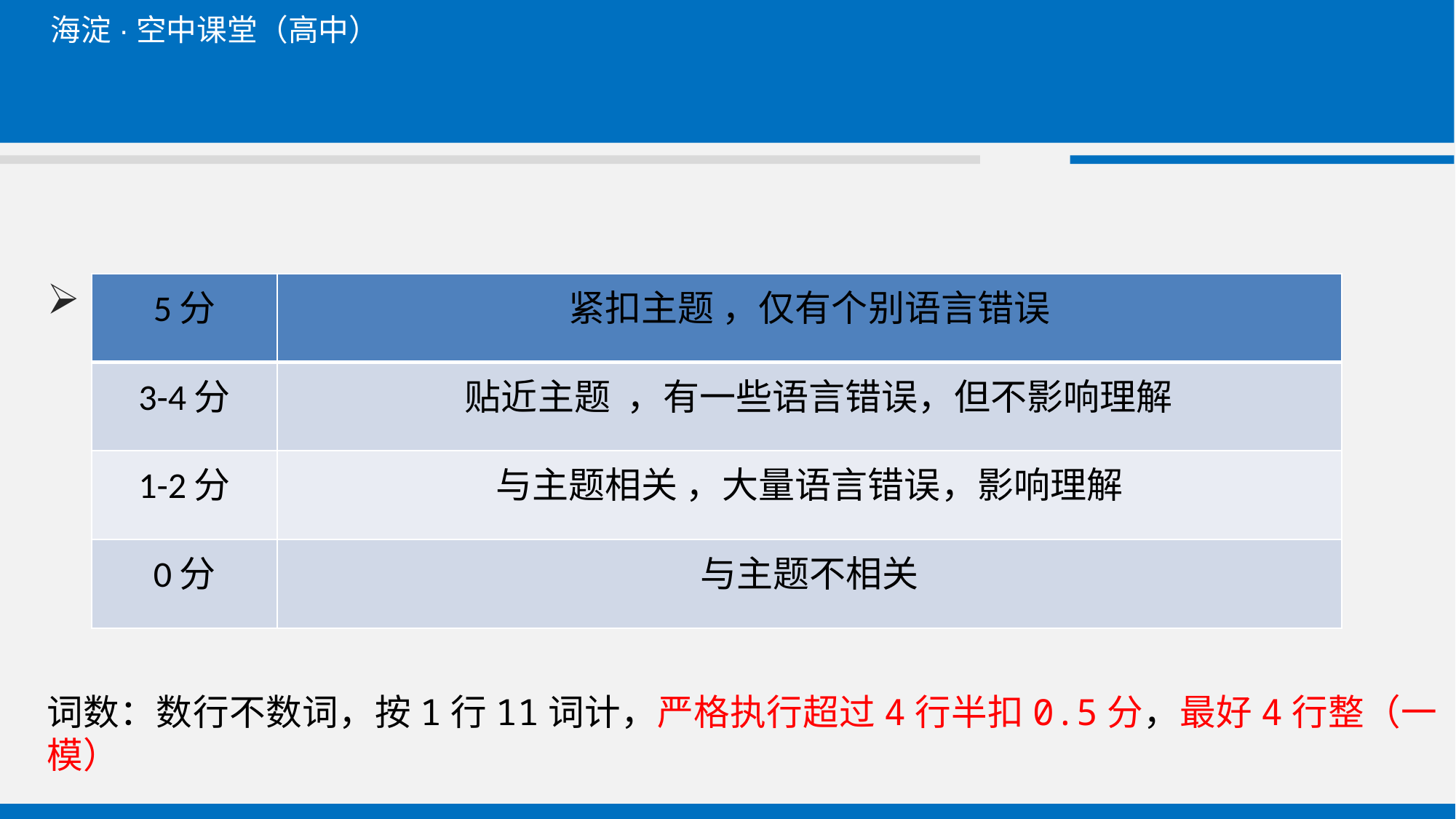

#
43. 评分三维度：内容；语言；词数

词数：数行不数词，按1行11词计，严格执行超过4行半扣0.5分，最好4行整（一模）

| 5分 | 紧扣主题 ，仅有个别语言错误 |
| --- | --- |
| 3-4分 | 贴近主题 ，有一些语言错误，但不影响理解 |
| 1-2分 | 与主题相关 ，大量语言错误，影响理解 |
| 0分 | 与主题不相关 |